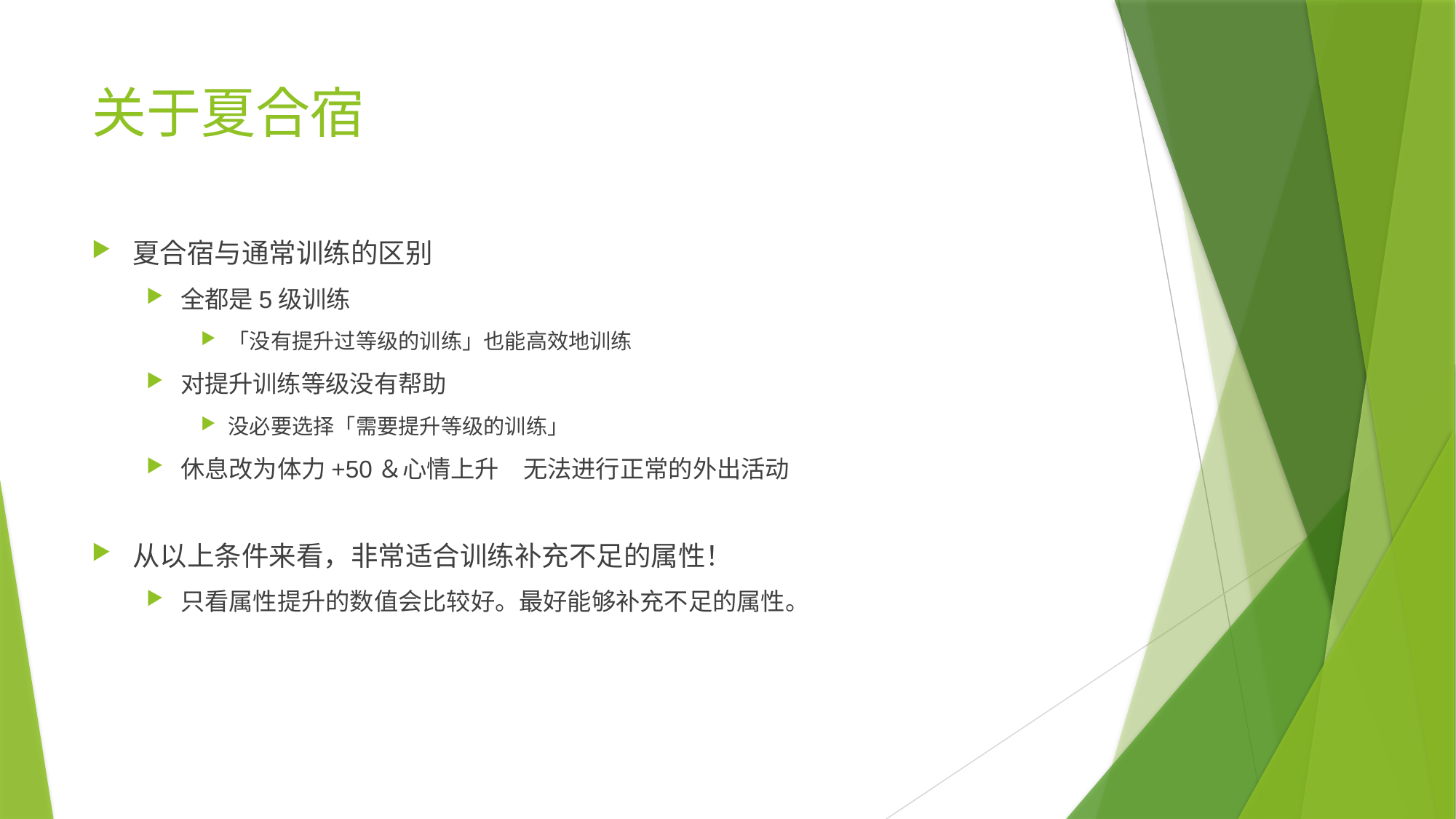

# 关于夏合宿
夏合宿与通常训练的区别
全都是5级训练
「没有提升过等级的训练」也能高效地训练
对提升训练等级没有帮助
没必要选择「需要提升等级的训练」
休息改为体力+50＆心情上升　无法进行正常的外出活动

从以上条件来看，非常适合训练补充不足的属性！
只看属性提升的数值会比较好。最好能够补充不足的属性。